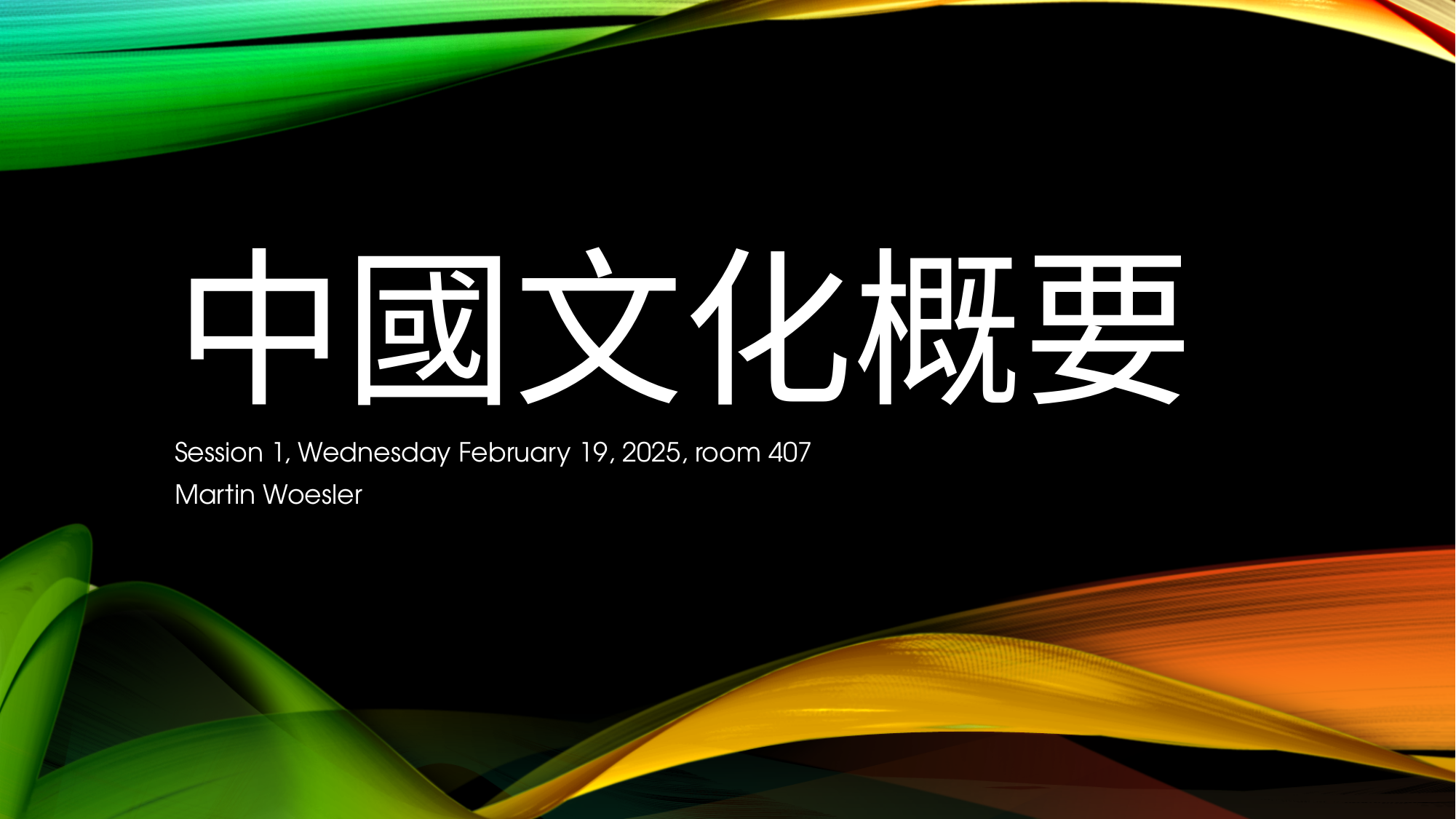

# 中國文化概要
Session 1, Wednesday February 19, 2025, room 407
Martin Woesler